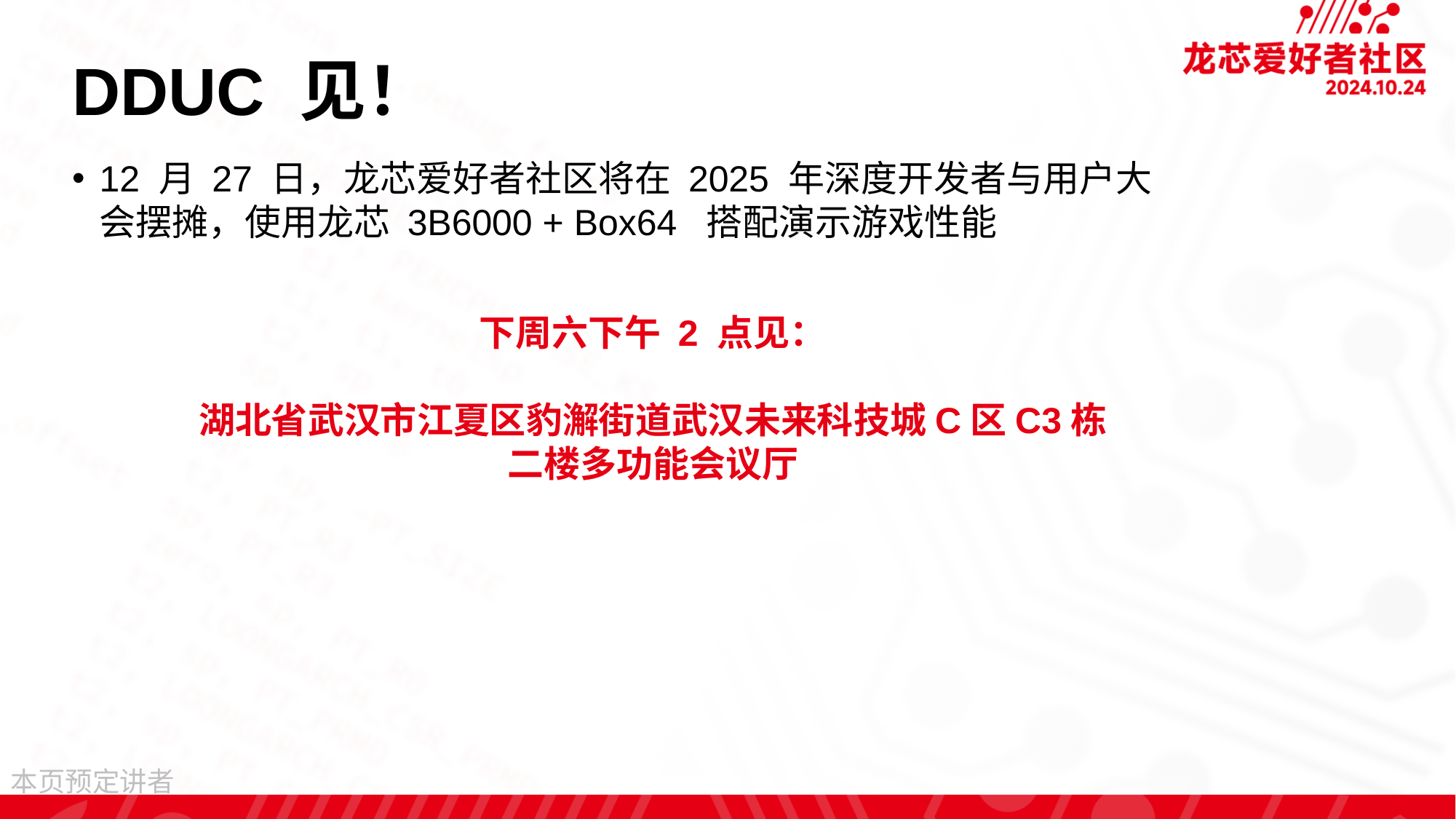

# DDUC 见！
12 月 27 日，龙芯爱好者社区将在 2025 年深度开发者与用户大会摆摊，使用龙芯 3B6000 + Box64  搭配演示游戏性能

下周六下午 2 点见：
湖北省武汉市江夏区豹澥街道武汉未来科技城C区C3栋
二楼多功能会议厅